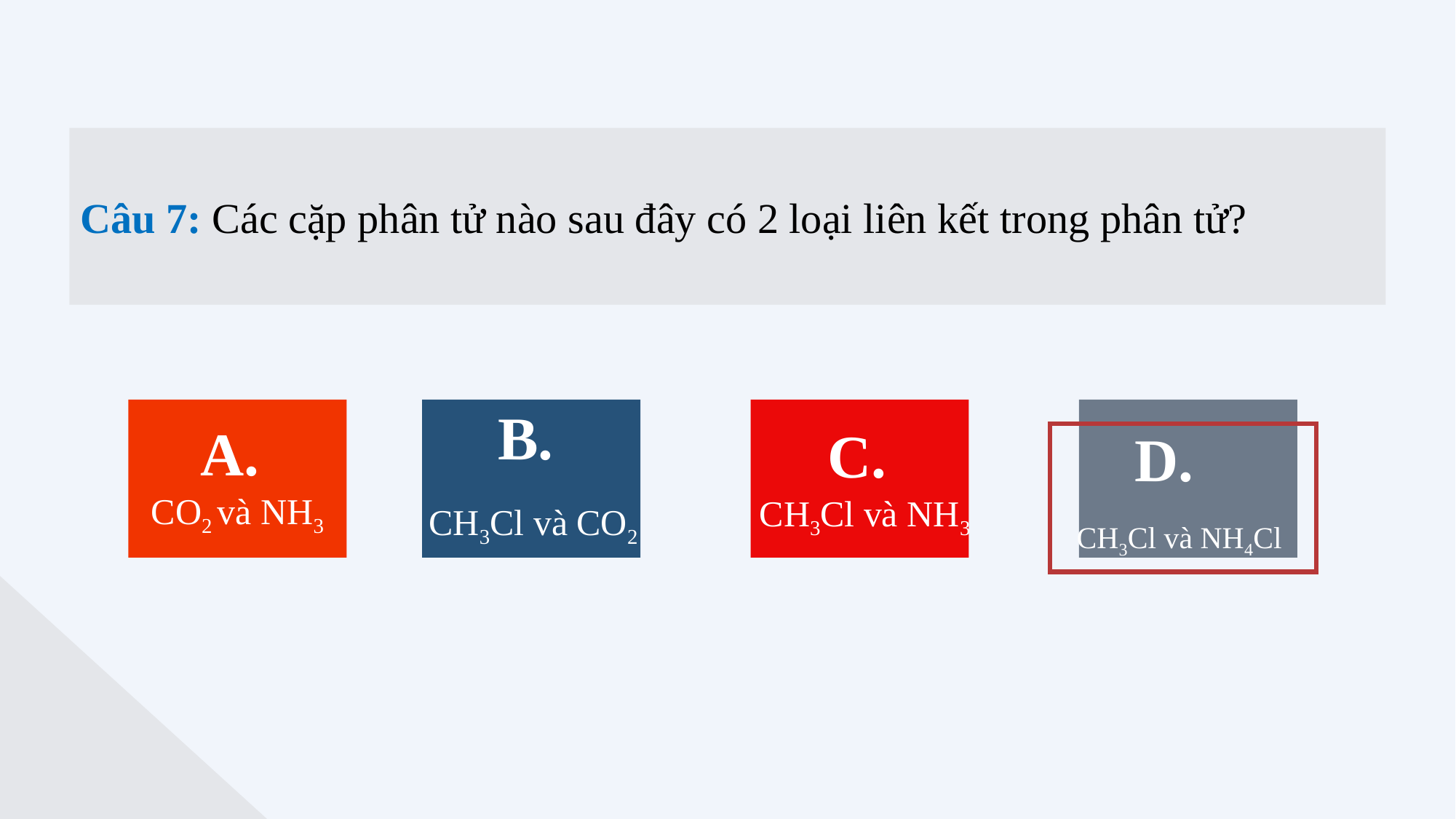

Câu 7: Các cặp phân tử nào sau đây có 2 loại liên kết trong phân tử?
B.
CH3Cl và CO2

A.
CO2 và NH3

D.
CH3Cl và NH4Cl

C.
CH3Cl và NH3

PPT下载 http://www.1ppt.com/xiazai/